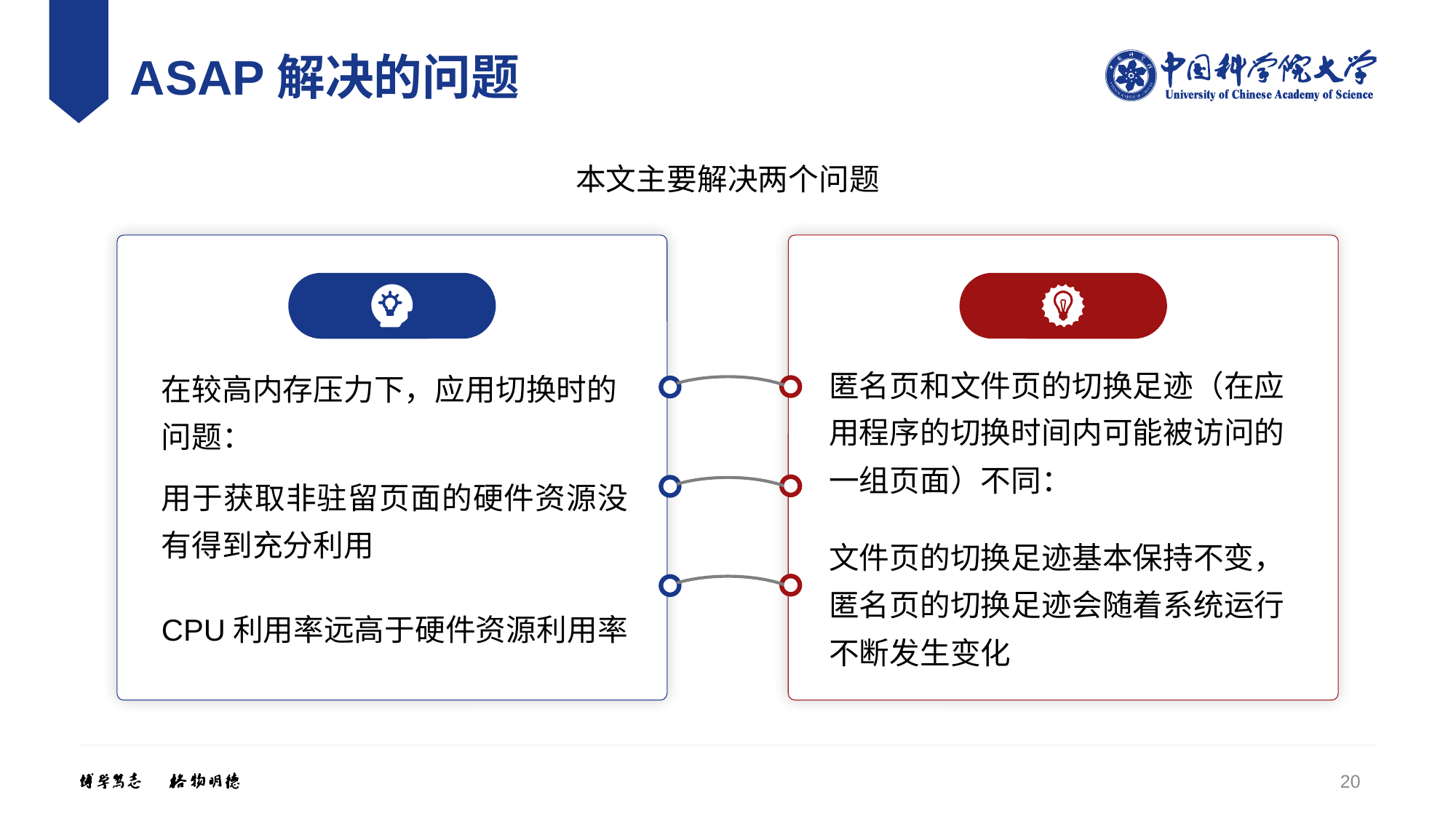

# ASAP解决的问题
本文主要解决两个问题

匿名页和文件页的切换足迹（在应用程序的切换时间内可能被访问的一组页面）不同：
在较高内存压力下，应用切换时的问题：

用于获取非驻留页面的硬件资源没有得到充分利用

文件页的切换足迹基本保持不变，
匿名页的切换足迹会随着系统运行不断发生变化
CPU利用率远高于硬件资源利用率

20